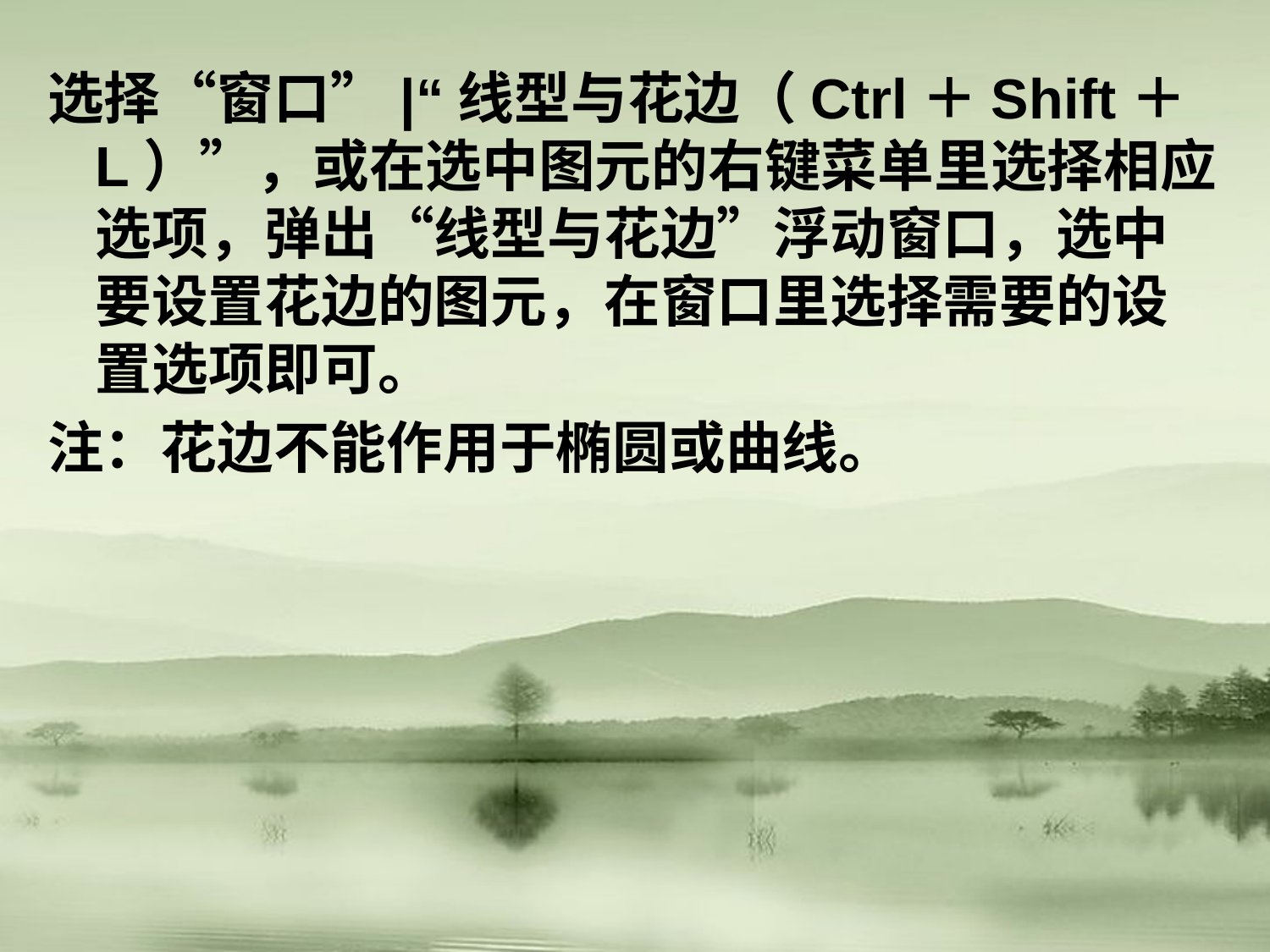

选择“窗口”|“线型与花边（Ctrl＋Shift＋L）”，或在选中图元的右键菜单里选择相应选项，弹出“线型与花边”浮动窗口，选中要设置花边的图元，在窗口里选择需要的设置选项即可。
注：花边不能作用于椭圆或曲线。